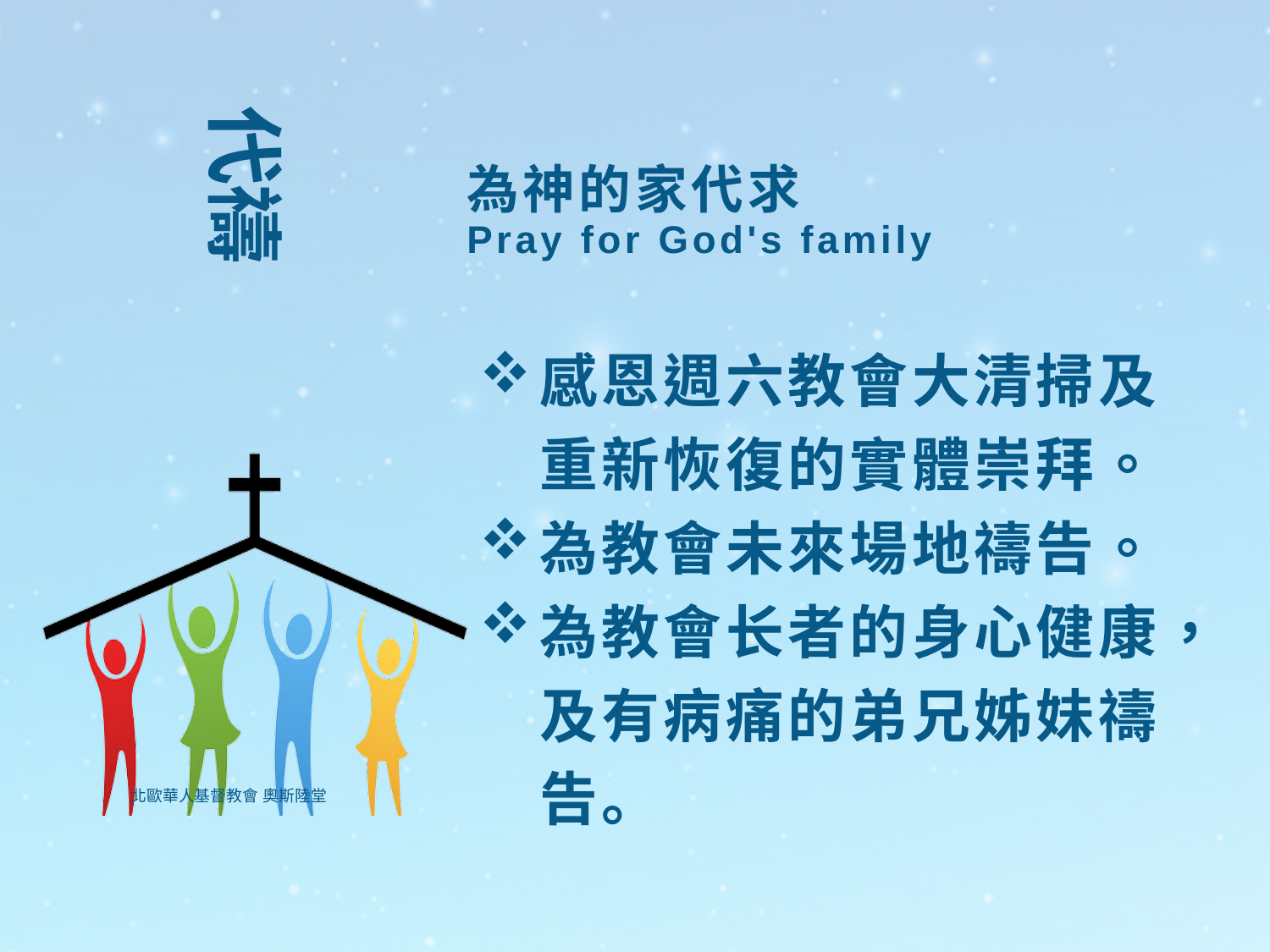

# 為神的家代求 Pray for God's family
感恩週六教會大清掃及重新恢復的實體崇拜。
為教會未來場地禱告。
為教會长者的身心健康，及有病痛的弟兄姊妹禱告。

北歐華人基督教會 奧斯陸堂